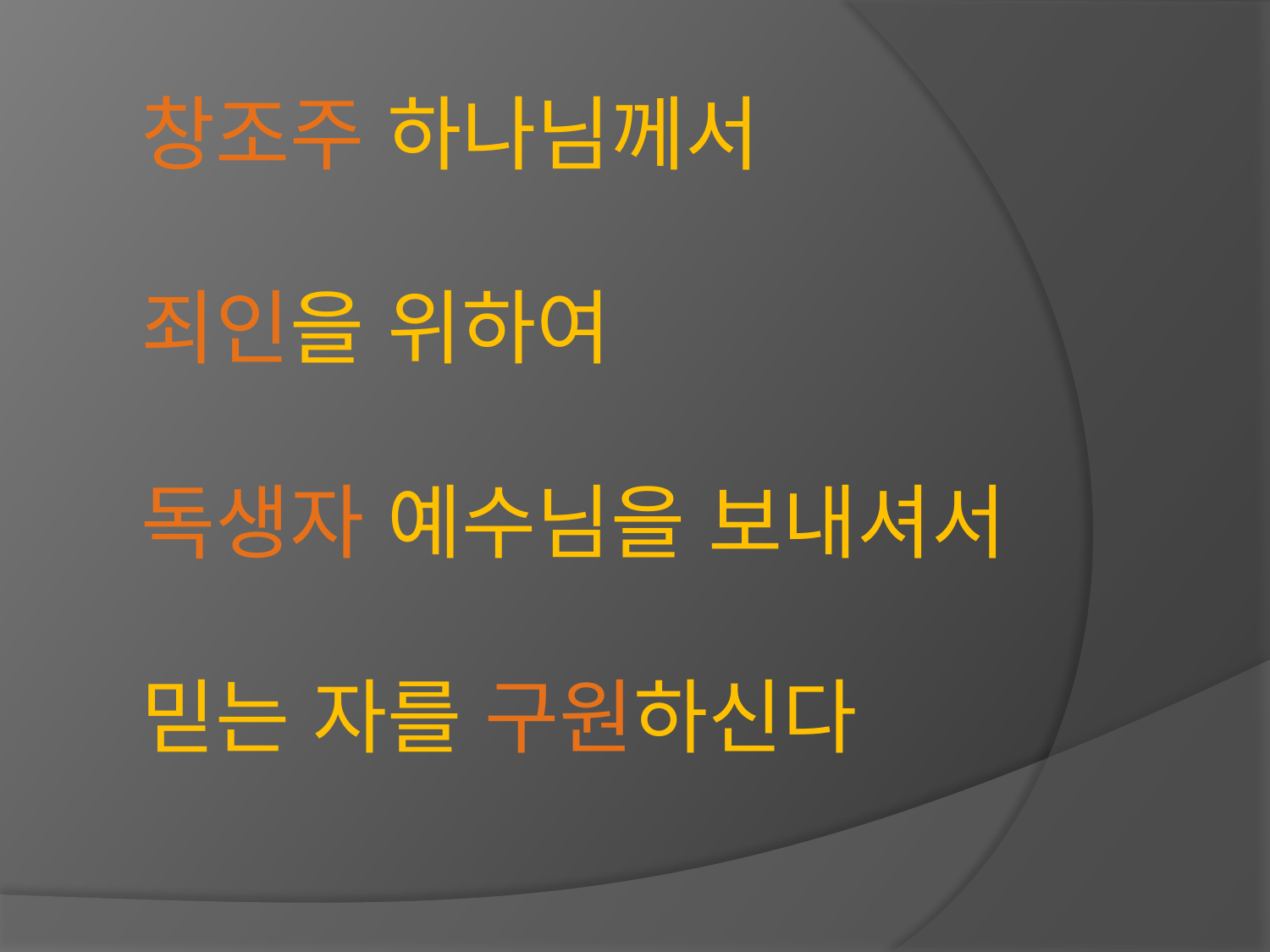

# 창조주 하나님께서 죄인을 위하여 독생자 예수님을 보내셔서 믿는 자를 구원하신다